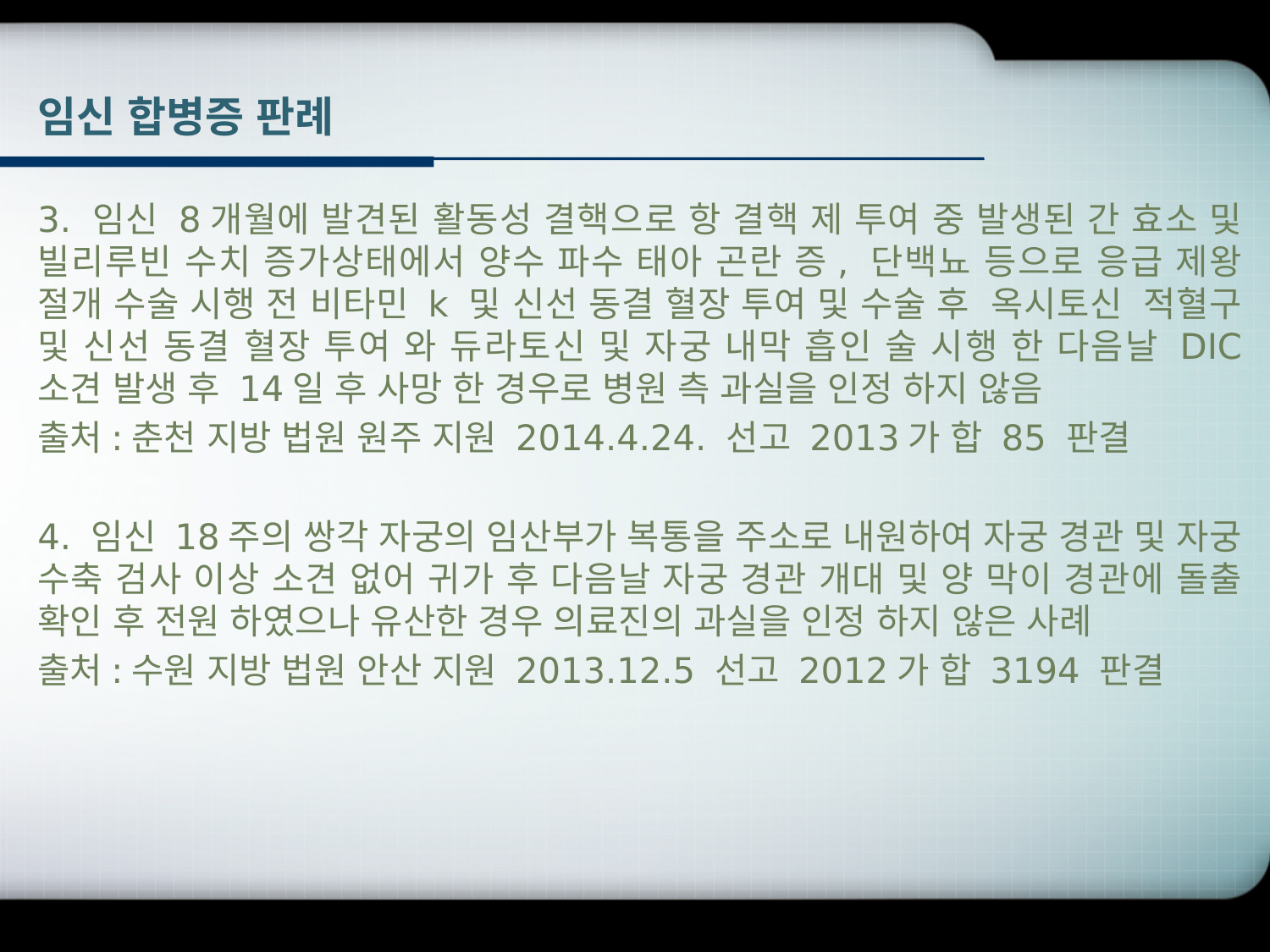

# 임신 합병증 판례
3. 임신 8개월에 발견된 활동성 결핵으로 항 결핵 제 투여 중 발생된 간 효소 및 빌리루빈 수치 증가상태에서 양수 파수 태아 곤란 증, 단백뇨 등으로 응급 제왕 절개 수술 시행 전 비타민 k 및 신선 동결 혈장 투여 및 수술 후  옥시토신  적혈구 및 신선 동결 혈장 투여 와 듀라토신 및 자궁 내막 흡인 술 시행 한 다음날 DIC 소견 발생 후 14일 후 사망 한 경우로 병원 측 과실을 인정 하지 않음
출처:춘천 지방 법원 원주 지원 2014.4.24. 선고 2013가 합 85 판결

4. 임신 18주의 쌍각 자궁의 임산부가 복통을 주소로 내원하여 자궁 경관 및 자궁 수축 검사 이상 소견 없어 귀가 후 다음날 자궁 경관 개대 및 양 막이 경관에 돌출 확인 후 전원 하였으나 유산한 경우 의료진의 과실을 인정 하지 않은 사례
출처:수원 지방 법원 안산 지원 2013.12.5 선고 2012가 합 3194 판결